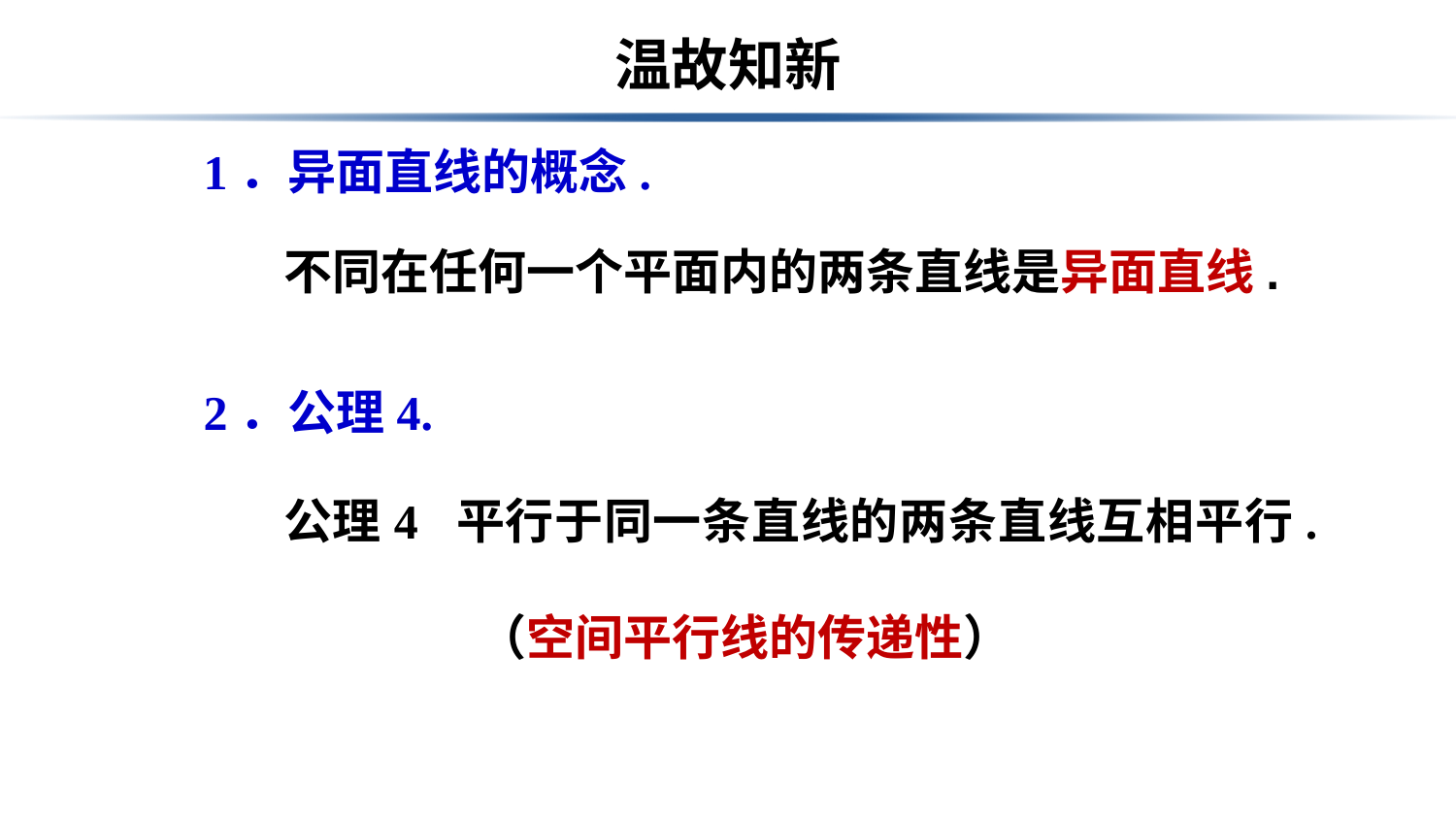

# 温故知新
1．异面直线的概念.

不同在任何一个平面内的两条直线是异面直线.
2．公理4.

公理4  平行于同一条直线的两条直线互相平行.
　　　　（空间平行线的传递性）